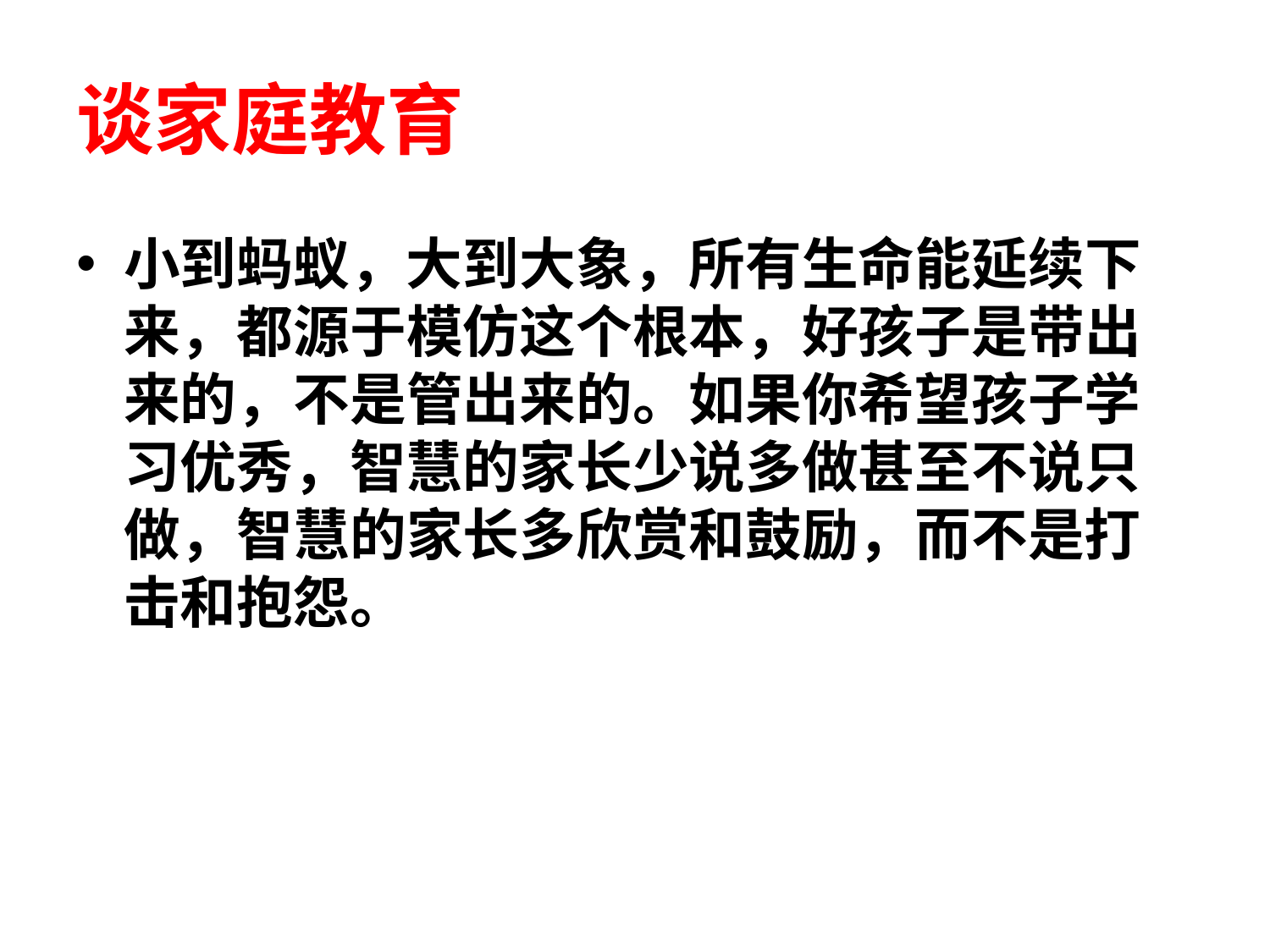

# 谈家庭教育
小到蚂蚁，大到大象，所有生命能延续下来，都源于模仿这个根本，好孩子是带出来的，不是管出来的。如果你希望孩子学习优秀，智慧的家长少说多做甚至不说只做，智慧的家长多欣赏和鼓励，而不是打击和抱怨。